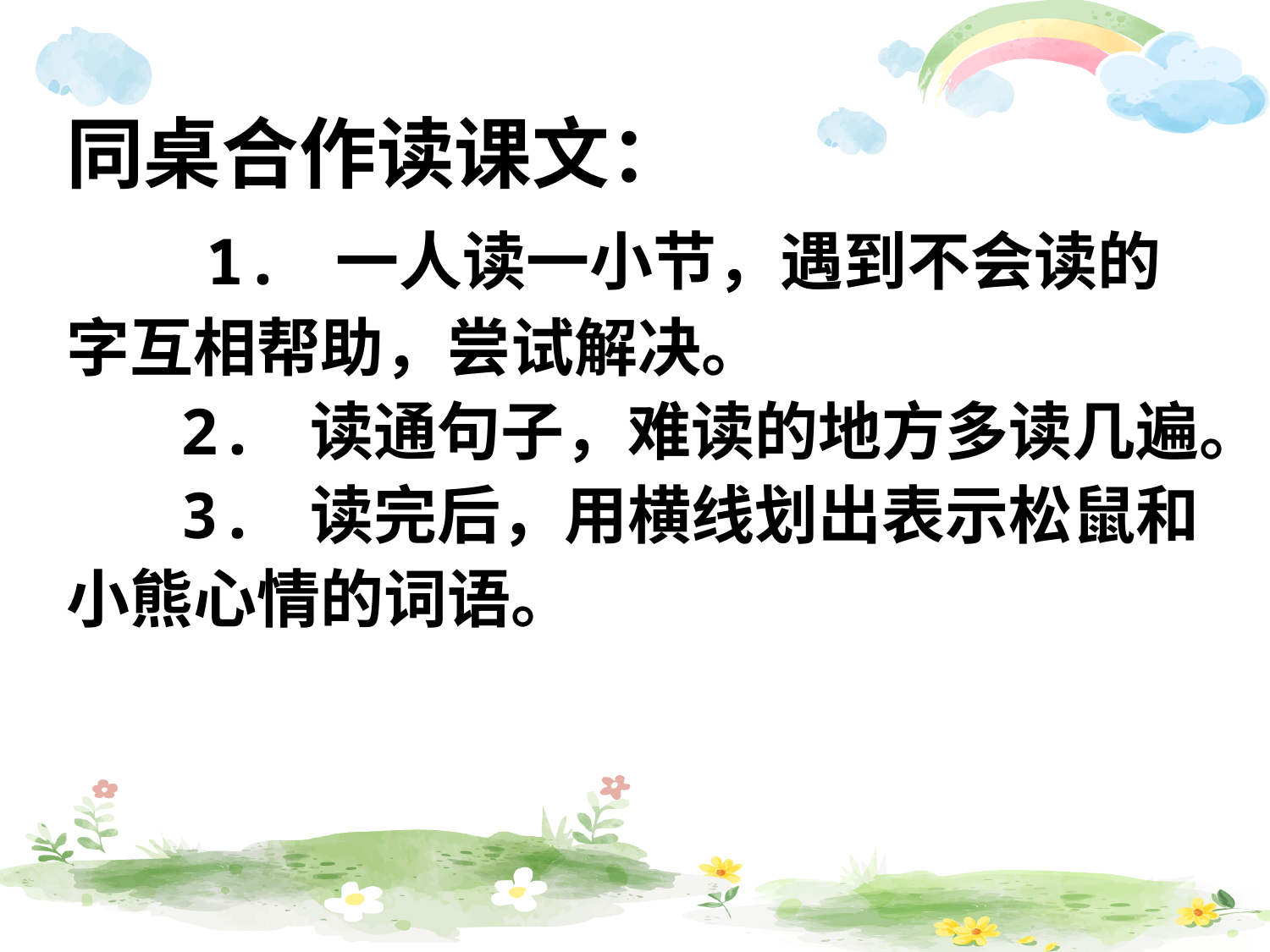

同桌合作读课文：
   1. 一人读一小节，遇到不会读的字互相帮助，尝试解决。
   2. 读通句子，难读的地方多读几遍。
   3. 读完后，用横线划出表示松鼠和小熊心情的词语。